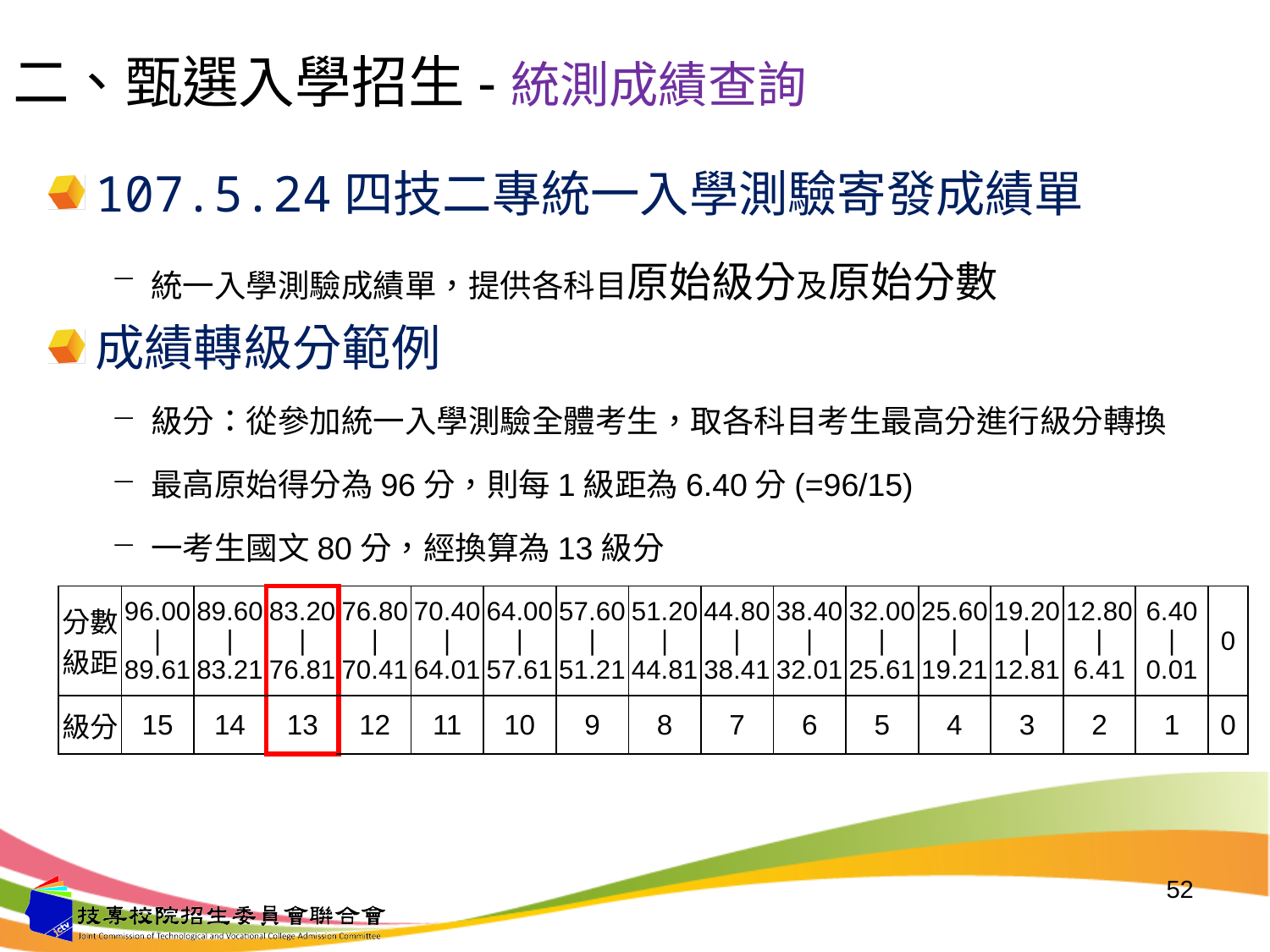

# 二、甄選入學招生-統測成績查詢
107.5.24四技二專統一入學測驗寄發成績單
統一入學測驗成績單，提供各科目原始級分及原始分數
成績轉級分範例
級分：從參加統一入學測驗全體考生，取各科目考生最高分進行級分轉換
最高原始得分為96分，則每1級距為6.40分(=96/15)
一考生國文80分，經換算為13級分

| 分數級距 | 96.00 ∣ 89.61 | 89.60 ∣ 83.21 | 83.20 ∣ 76.81 | 76.80 ∣ 70.41 | 70.40 ∣ 64.01 | 64.00 ∣ 57.61 | 57.60 ∣ 51.21 | 51.20 ∣ 44.81 | 44.80 ∣ 38.41 | 38.40 ∣ 32.01 | 32.00 ∣ 25.61 | 25.60 ∣ 19.21 | 19.20 ∣ 12.81 | 12.80 ∣ 6.41 | 6.40 ∣ 0.01 | 0 |
| --- | --- | --- | --- | --- | --- | --- | --- | --- | --- | --- | --- | --- | --- | --- | --- | --- |
| 級分 | 15 | 14 | 13 | 12 | 11 | 10 | 9 | 8 | 7 | 6 | 5 | 4 | 3 | 2 | 1 | 0 |
52